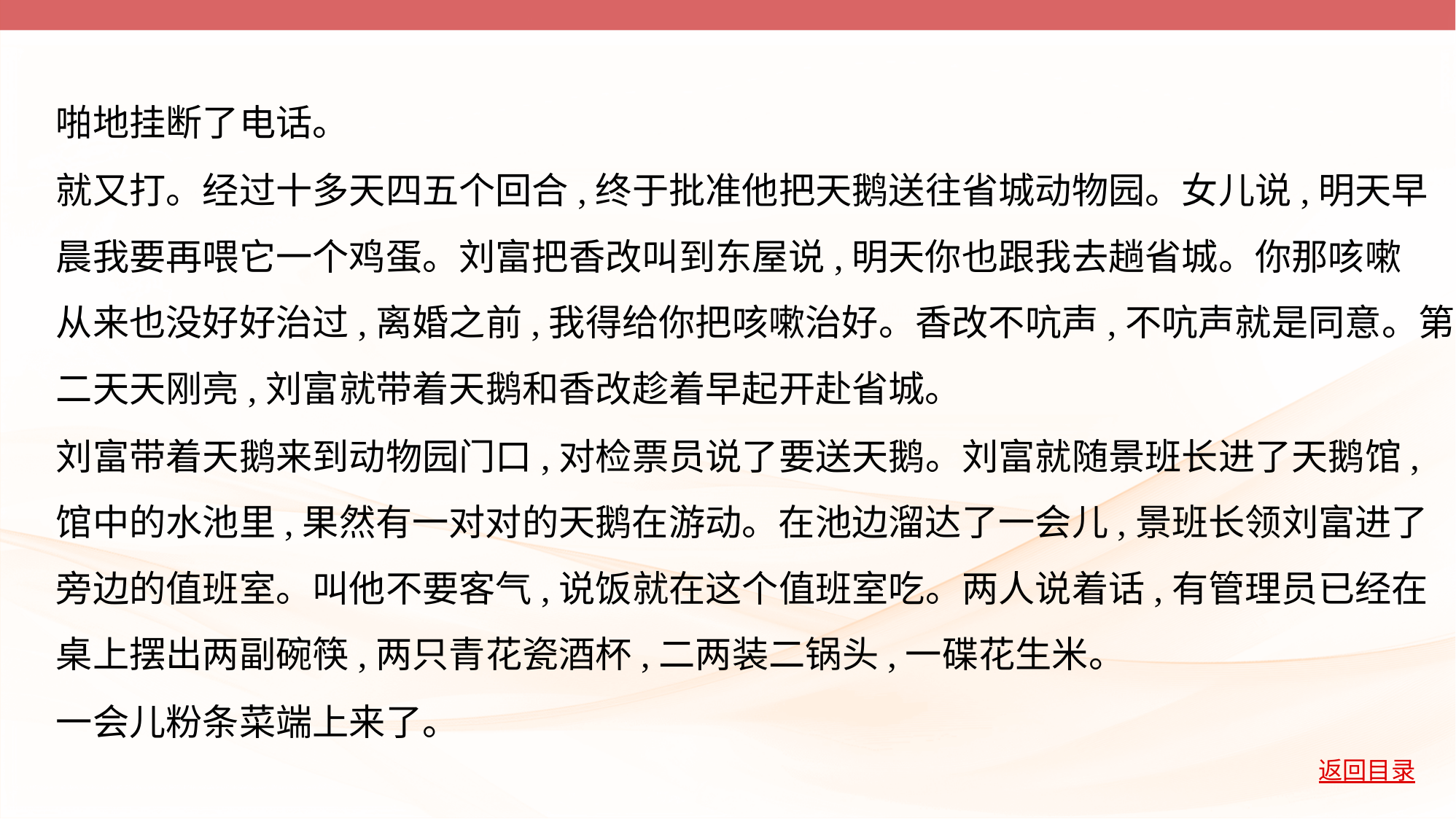

啪地挂断了电话。
就又打。经过十多天四五个回合,终于批准他把天鹅送往省城动物园。女儿说,明天早
晨我要再喂它一个鸡蛋。刘富把香改叫到东屋说,明天你也跟我去趟省城。你那咳嗽
从来也没好好治过,离婚之前,我得给你把咳嗽治好。香改不吭声,不吭声就是同意。第
二天天刚亮,刘富就带着天鹅和香改趁着早起开赴省城。
刘富带着天鹅来到动物园门口,对检票员说了要送天鹅。刘富就随景班长进了天鹅馆,
馆中的水池里,果然有一对对的天鹅在游动。在池边溜达了一会儿,景班长领刘富进了
旁边的值班室。叫他不要客气,说饭就在这个值班室吃。两人说着话,有管理员已经在
桌上摆出两副碗筷,两只青花瓷酒杯,二两装二锅头,一碟花生米。
一会儿粉条菜端上来了。